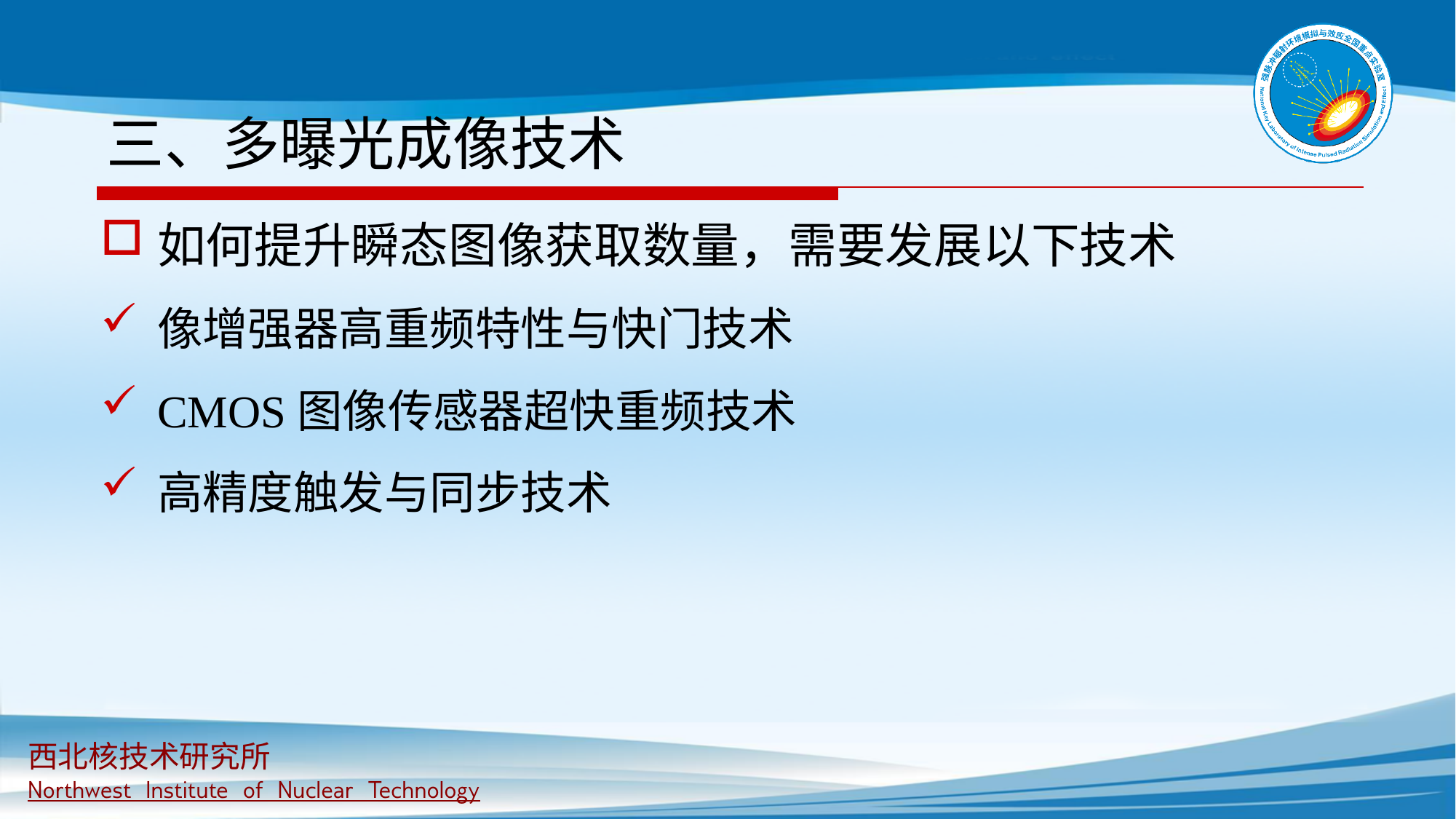

# 三、多曝光成像技术
如何提升瞬态图像获取数量，需要发展以下技术
像增强器高重频特性与快门技术
CMOS图像传感器超快重频技术
高精度触发与同步技术